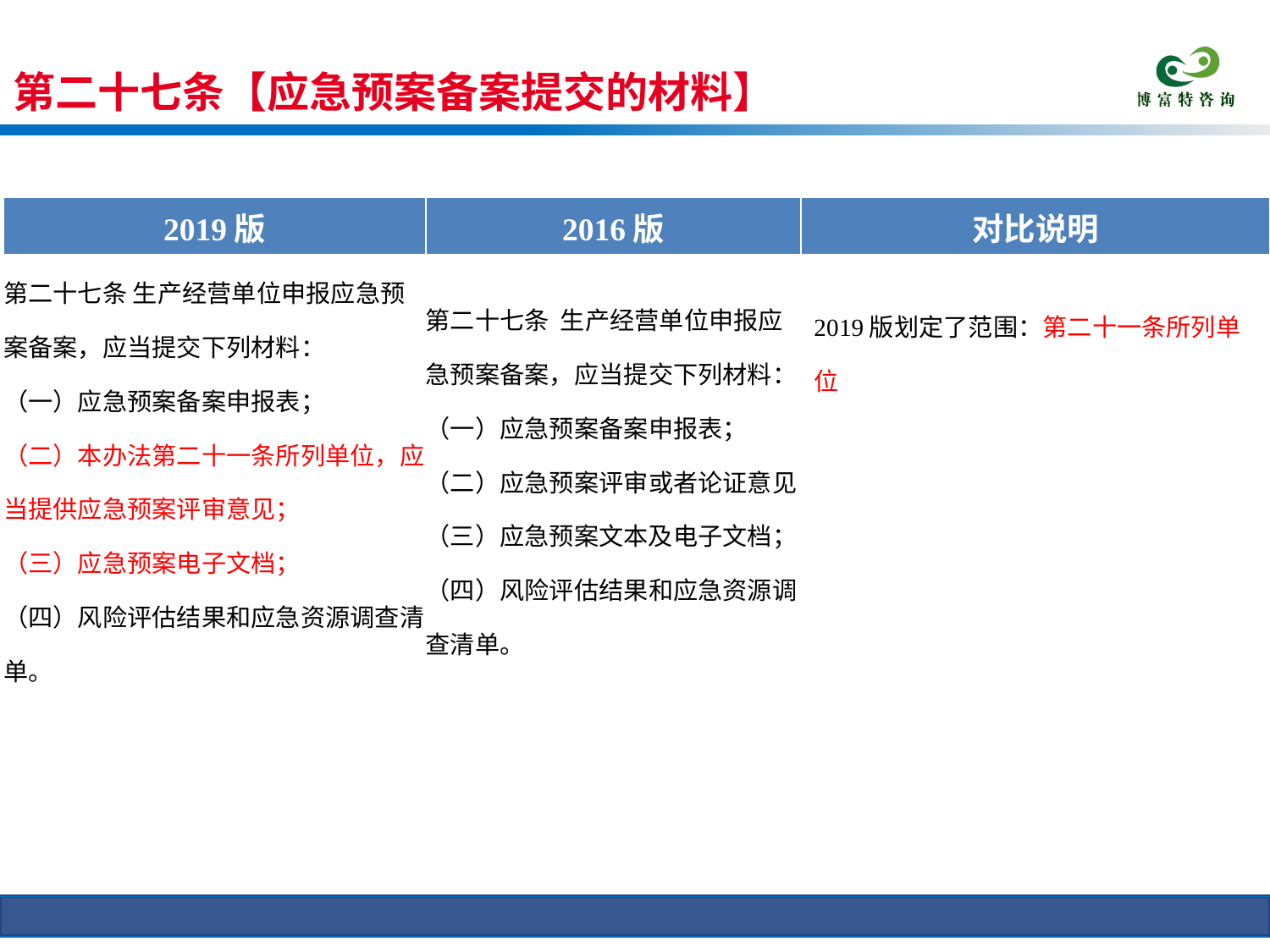

第二十七条【应急预案备案提交的材料】
条文对比
| 2019版 | 2016版 | 对比说明 |
| --- | --- | --- |
| 第二十七条 生产经营单位申报应急预案备案，应当提交下列材料： （一）应急预案备案申报表； （二）本办法第二十一条所列单位，应当提供应急预案评审意见； （三）应急预案电子文档； （四）风险评估结果和应急资源调查清单。 | 第二十七条 生产经营单位申报应急预案备案，应当提交下列材料： （一）应急预案备案申报表； （二）应急预案评审或者论证意见； （三）应急预案文本及电子文档； （四）风险评估结果和应急资源调查清单。 | 2019版划定了范围：第二十一条所列单位 |